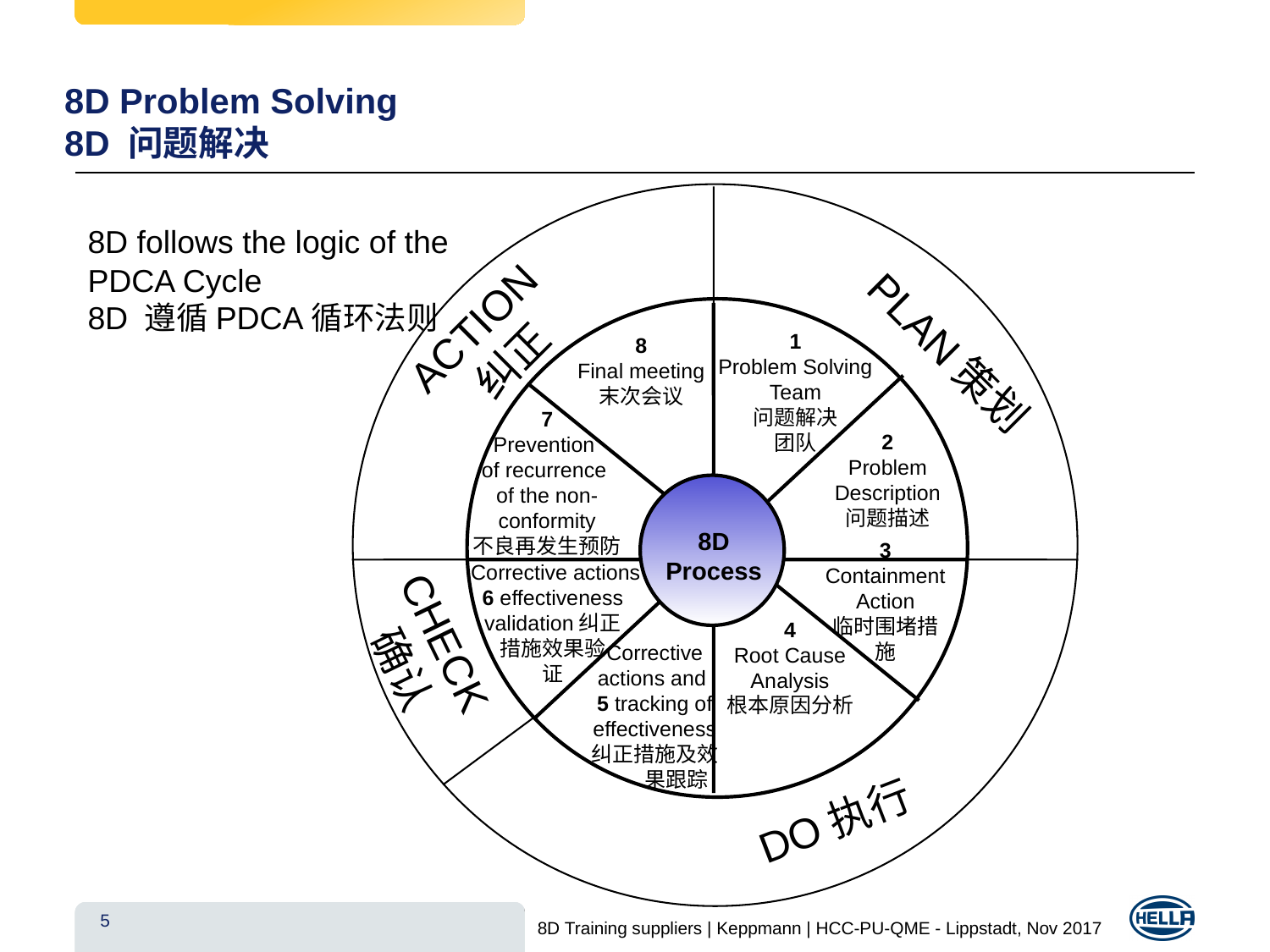

# 8D Problem Solving 8D 问题解决

ACTION纠正

PLAN策划
1
Problem Solving Team
问题解决
团队

8
Final meeting
末次会议

7
Prevention
of recurrence
of the non-conformity
不良再发生预防

2
Problem Description
问题描述

8D
Process
3
Containment Action
临时围堵措施
 Corrective actions 6 effectiveness validation纠正
措施效果验
证

Corrective actions and
5 tracking of effectiveness
纠正措施及效
        果跟踪

CHECK确认
4
Root Cause Analysis
根本原因分析

DO执行
8D follows the logic of the
PDCA Cycle
8D 遵循PDCA循环法则

5